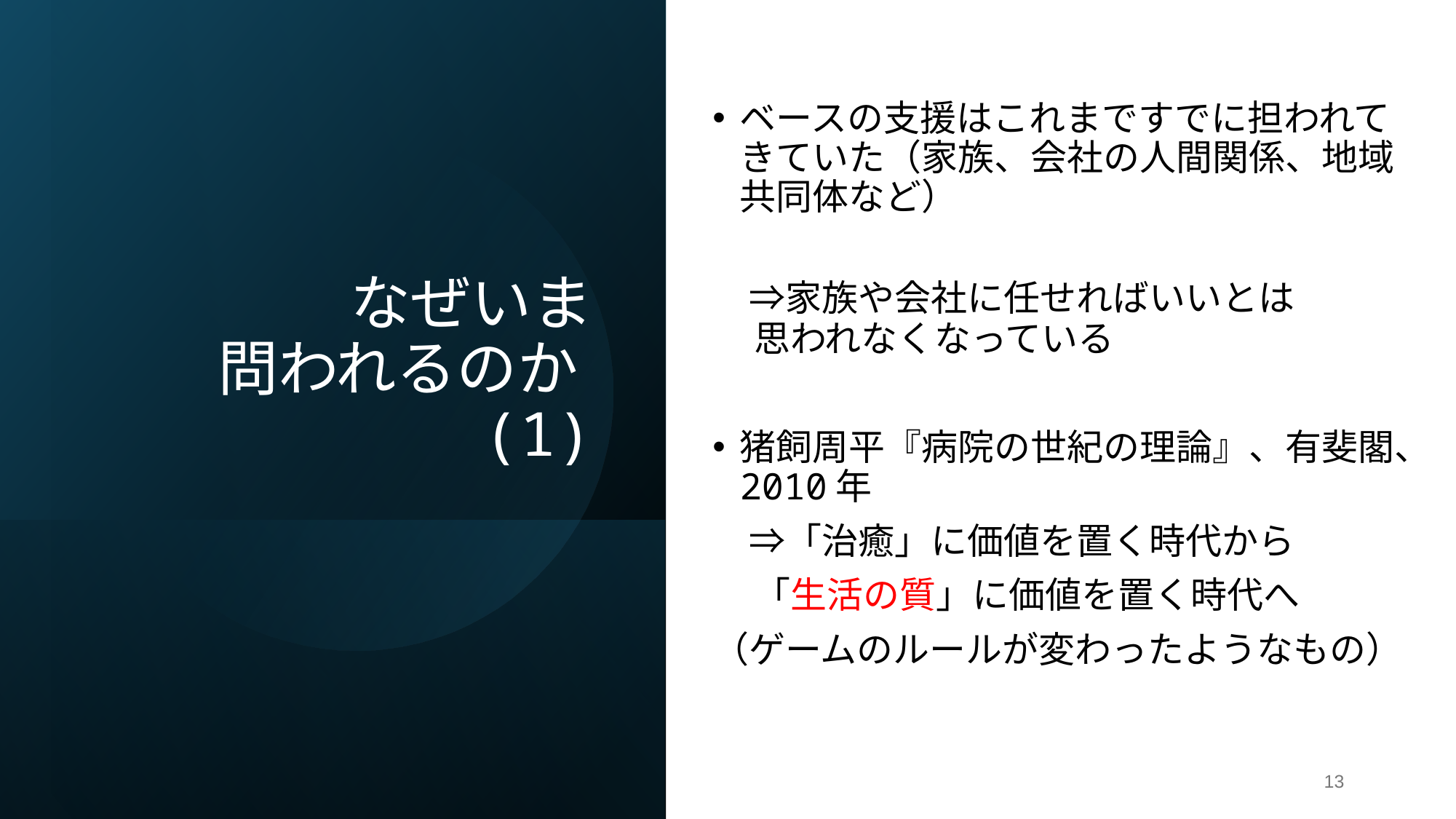

# なぜいま 問われるのか(1)

ベースの支援はこれまですでに担われてきていた（家族、会社の人間関係、地域共同体など）

 （不十分だったとしても）

　⇒家族や会社に任せればいいとは
    思われなくなっている

猪飼周平『病院の世紀の理論』、有斐閣、2010年
　⇒「治癒」に価値を置く時代から
    「生活の質」に価値を置く時代へ
（ゲームのルールが変わったようなもの）

13